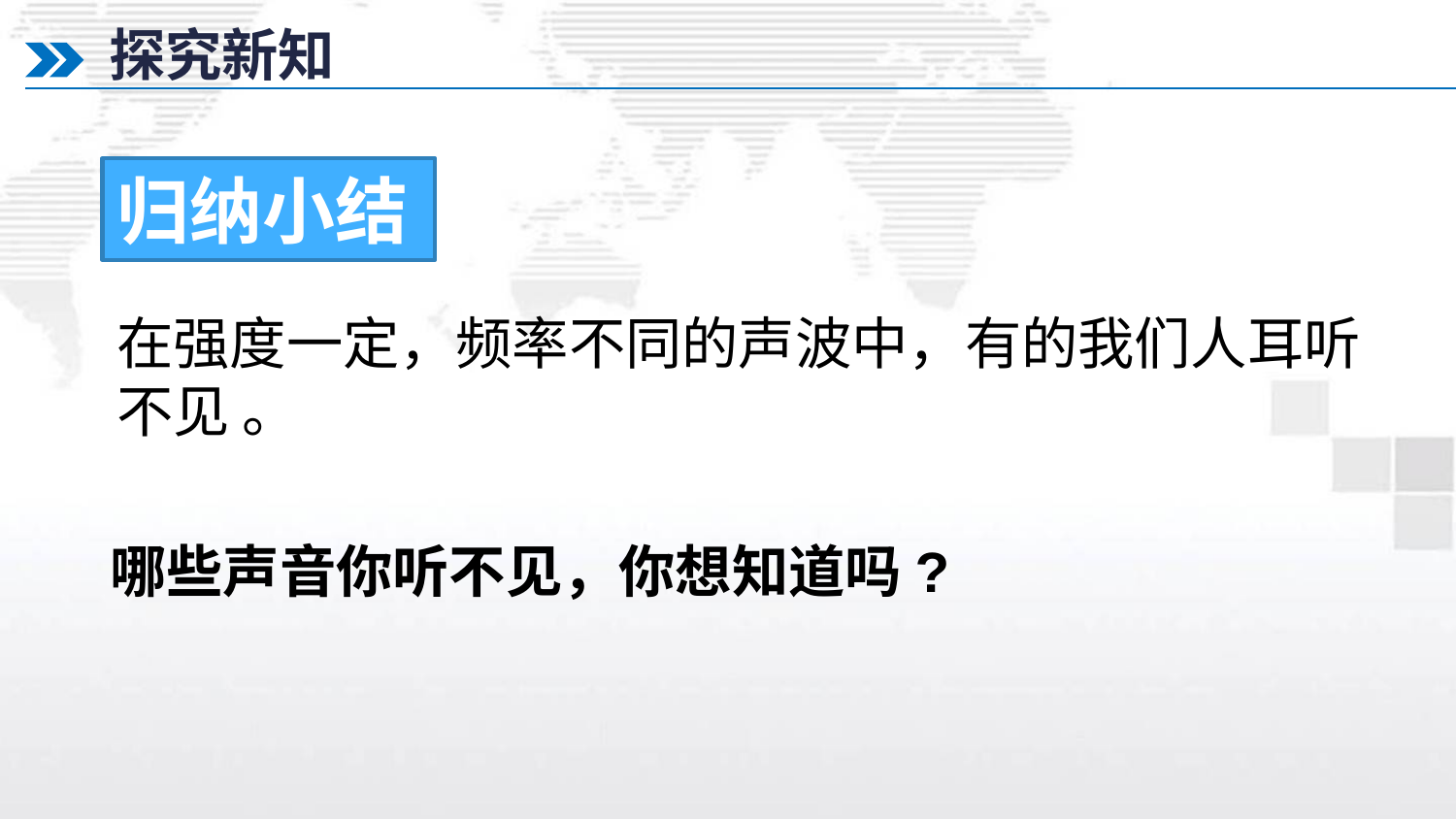

# 探究新知
归纳小结
在强度一定，频率不同的声波中，有的我们人耳听不见 。
哪些声音你听不见，你想知道吗?